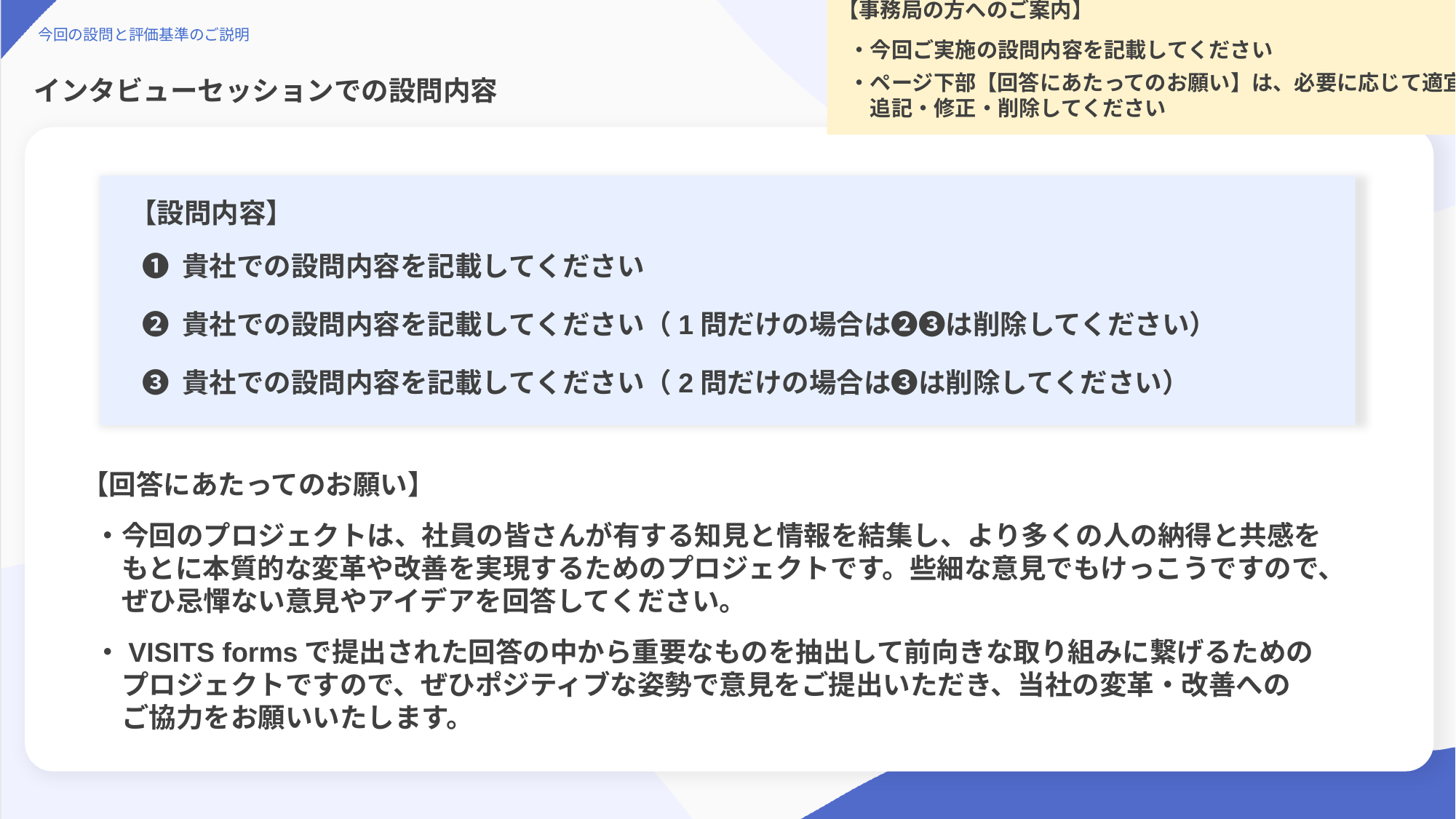

【事務局の方へのご案内】

 ・今回ご実施の設問内容を記載してください

 ・ページ下部【回答にあたってのお願い】は、必要に応じて適宜
 　追記・修正・削除してください
今回の設問と評価基準のご説明
18
# インタビューセッションでの設問内容

【設問内容】

  ❶ 貴社での設問内容を記載してください

  ❷ 貴社での設問内容を記載してください（1問だけの場合は❷❸は削除してください）

  ❸ 貴社での設問内容を記載してください（2問だけの場合は❸は削除してください）
【回答にあたってのお願い】

 ・今回のプロジェクトは、社員の皆さんが有する知見と情報を結集し、より多くの人の納得と共感を
 　もとに本質的な変革や改善を実現するためのプロジェクトです。些細な意見でもけっこうですので、
 　ぜひ忌憚ない意見やアイデアを回答してください。

 ・VISITS formsで提出された回答の中から重要なものを抽出して前向きな取り組みに繋げるための
 　プロジェクトですので、ぜひポジティブな姿勢で意見をご提出いただき、当社の変革・改善への
 　ご協力をお願いいたします。